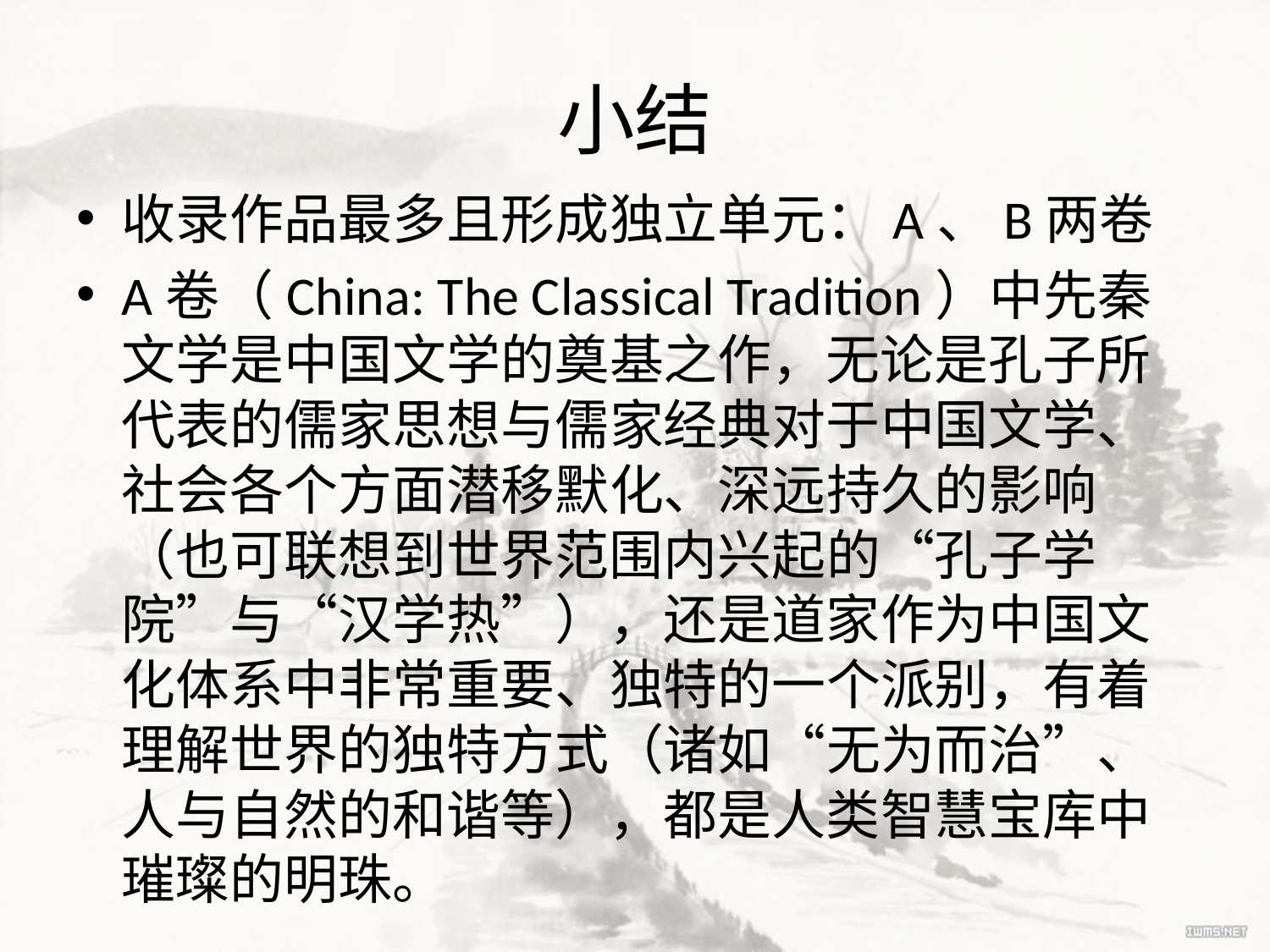

# 小结
收录作品最多且形成独立单元：A、B两卷
A卷（China: The Classical Tradition）中先秦文学是中国文学的奠基之作，无论是孔子所代表的儒家思想与儒家经典对于中国文学、社会各个方面潜移默化、深远持久的影响（也可联想到世界范围内兴起的“孔子学院”与“汉学热”），还是道家作为中国文化体系中非常重要、独特的一个派别，有着理解世界的独特方式（诸如“无为而治”、人与自然的和谐等），都是人类智慧宝库中璀璨的明珠。